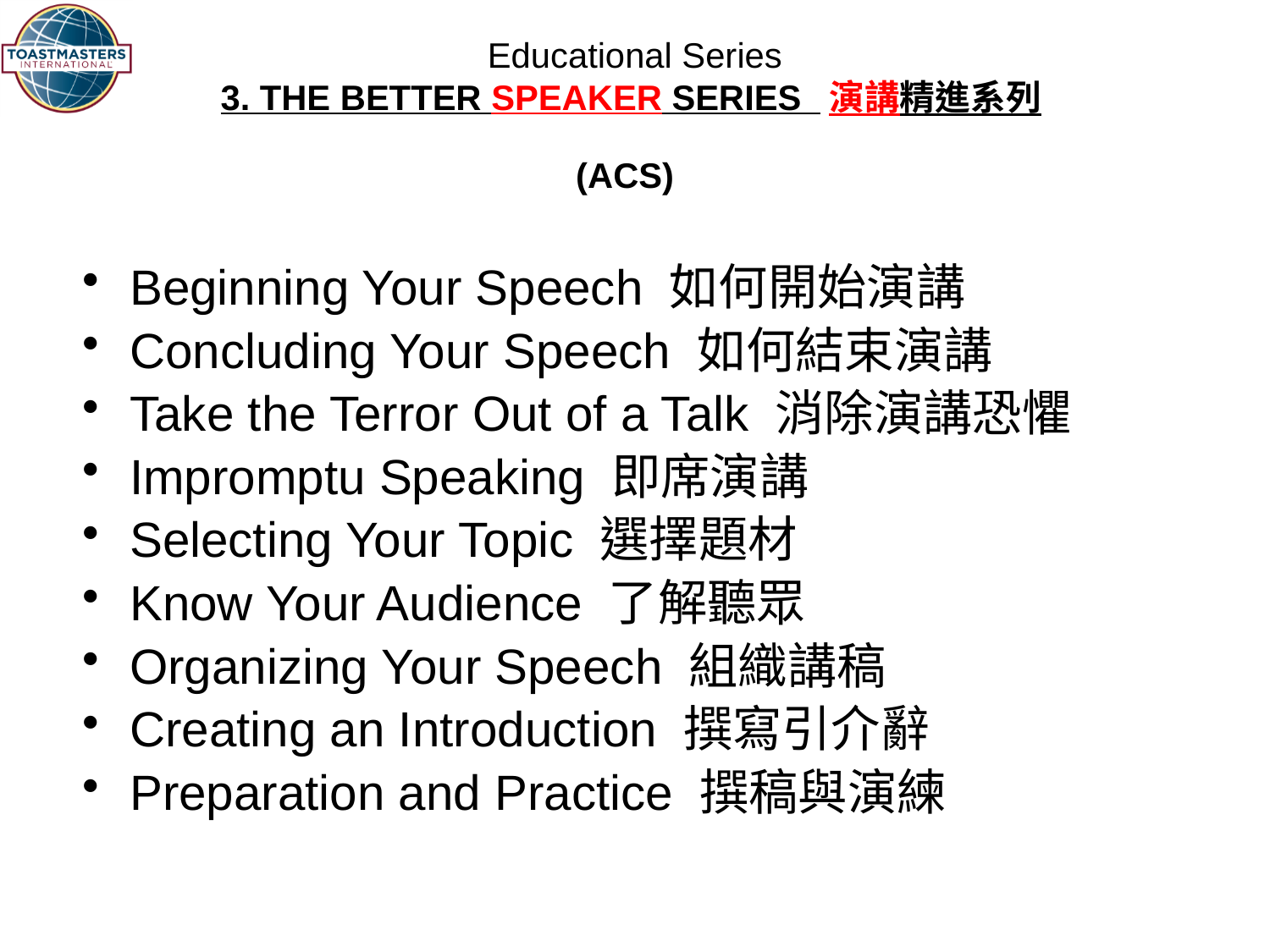

# Educational Series 3. THE BETTER SPEAKER SERIES  演講精進系列 (ACS)
Beginning Your Speech 如何開始演講
Concluding Your Speech 如何結束演講
Take the Terror Out of a Talk 消除演講恐懼
Impromptu Speaking 即席演講
Selecting Your Topic 選擇題材
Know Your Audience 了解聽眾
Organizing Your Speech 組織講稿
Creating an Introduction 撰寫引介辭
Preparation and Practice 撰稿與演練